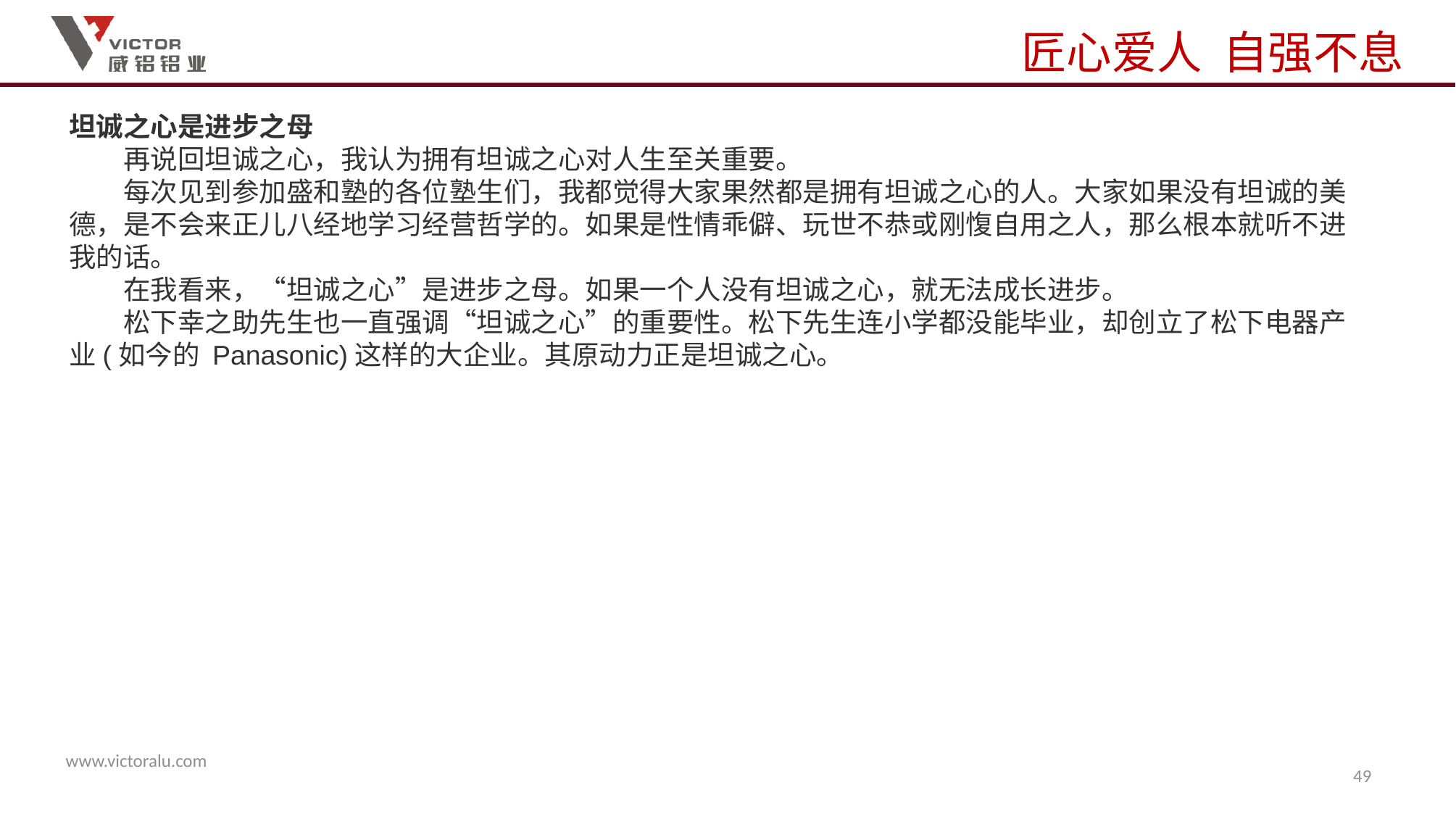

坦诚之心是进步之母
再说回坦诚之心，我认为拥有坦诚之心对人生至关重要。
每次见到参加盛和塾的各位塾生们，我都觉得大家果然都是拥有坦诚之心的人。大家如果没有坦诚的美德，是不会来正儿八经地学习经营哲学的。如果是性情乖僻、玩世不恭或刚愎自用之人，那么根本就听不进我的话。
在我看来，“坦诚之心”是进步之母。如果一个人没有坦诚之心，就无法成长进步。
松下幸之助先生也一直强调“坦诚之心”的重要性。松下先生连小学都没能毕业，却创立了松下电器产业(如今的 Panasonic)这样的大企业。其原动力正是坦诚之心。

49